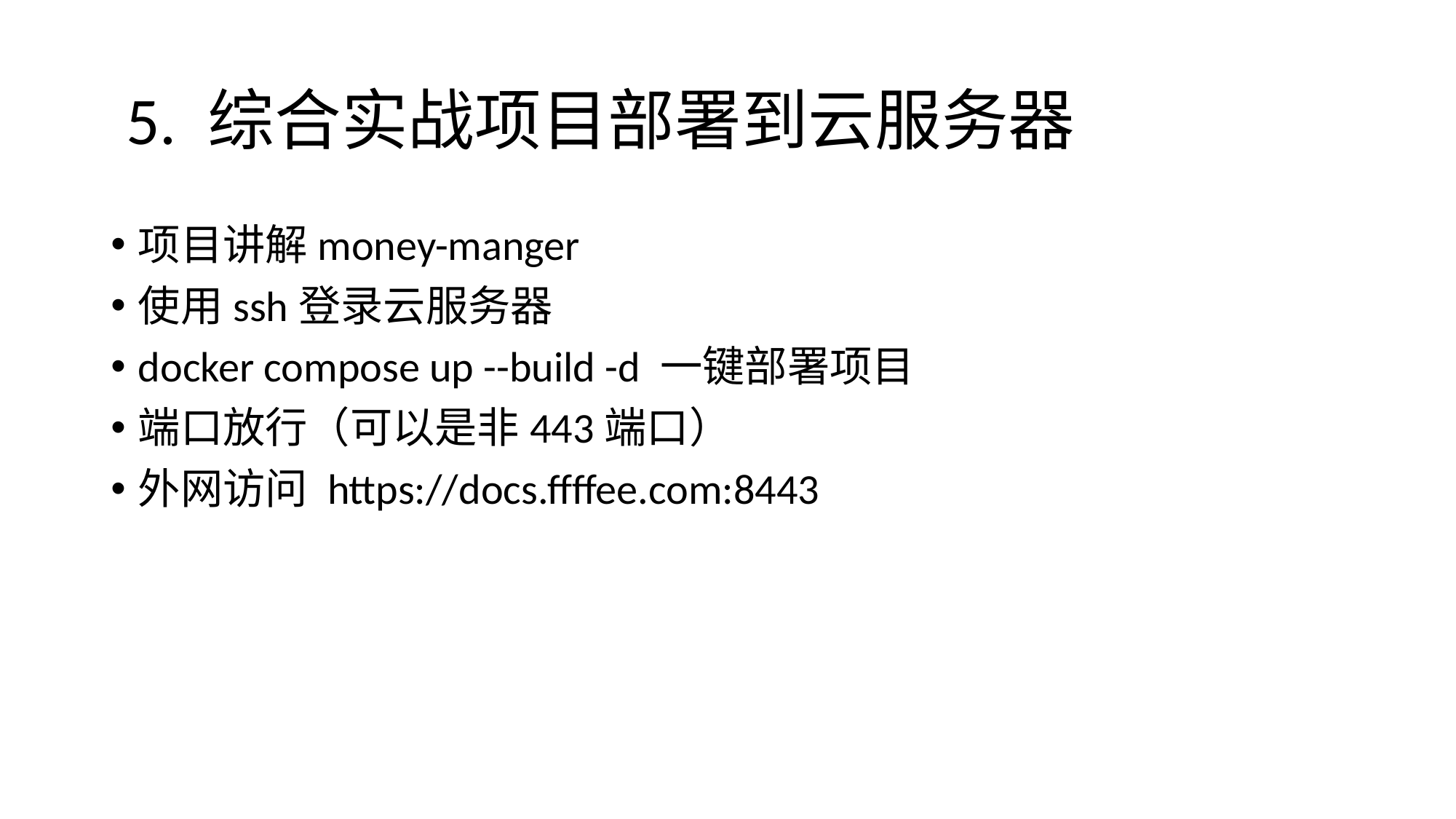

# 5. 综合实战项目部署到云服务器
项目讲解money-manger
使用ssh登录云服务器
docker compose up --build -d 一键部署项目
端口放行（可以是非443端口）
外网访问 https://docs.ffffee.com:8443